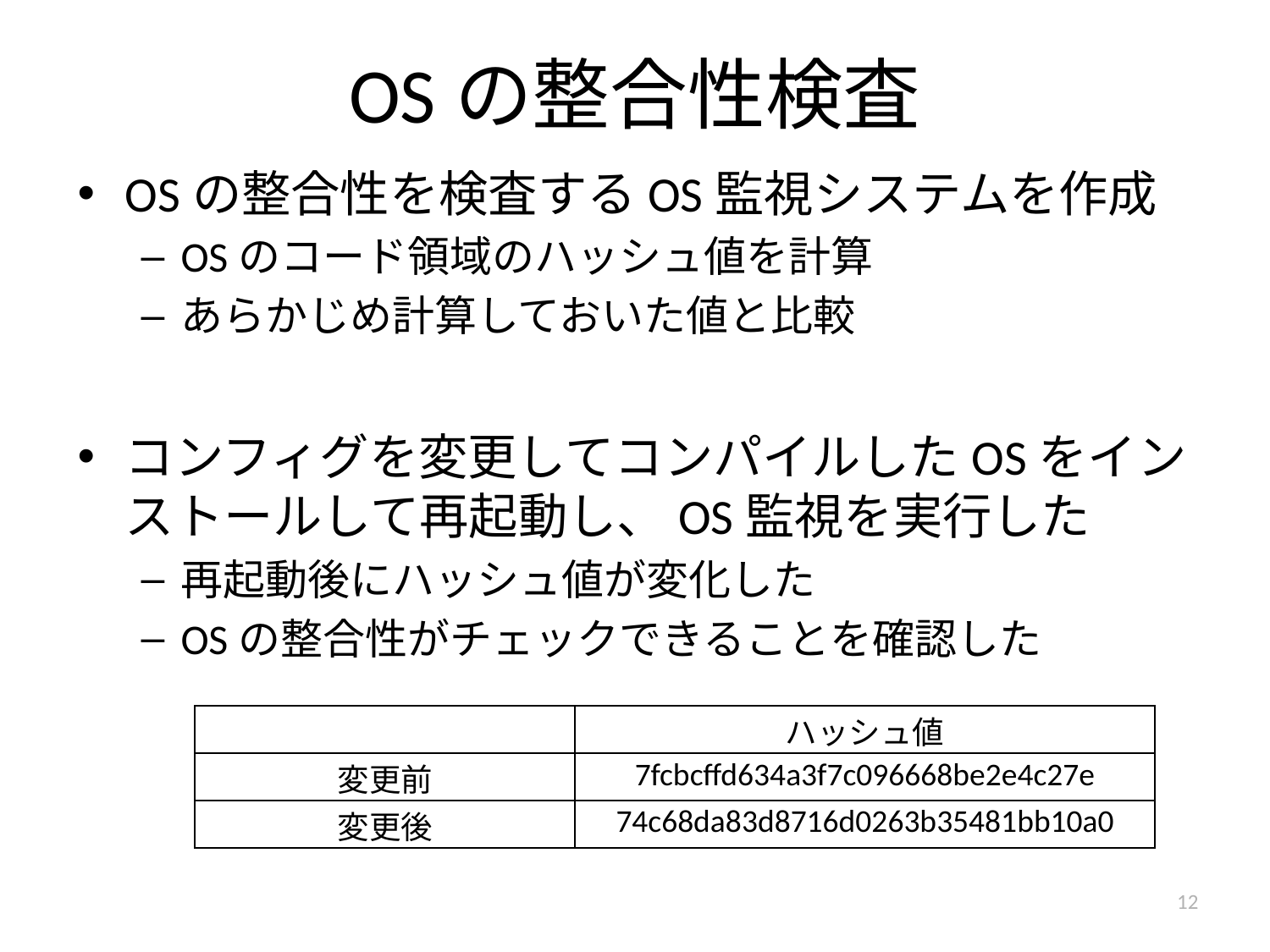

# OSの整合性検査
OSの整合性を検査するOS監視システムを作成
OSのコード領域のハッシュ値を計算
あらかじめ計算しておいた値と比較

コンフィグを変更してコンパイルしたOSをインストールして再起動し、OS監視を実行した
再起動後にハッシュ値が変化した
OSの整合性がチェックできることを確認した
|  | ハッシュ値 |
| --- | --- |
| 変更前 | 7fcbcffd634a3f7c096668be2e4c27e |
| 変更後 | 74c68da83d8716d0263b35481bb10a0 |
12